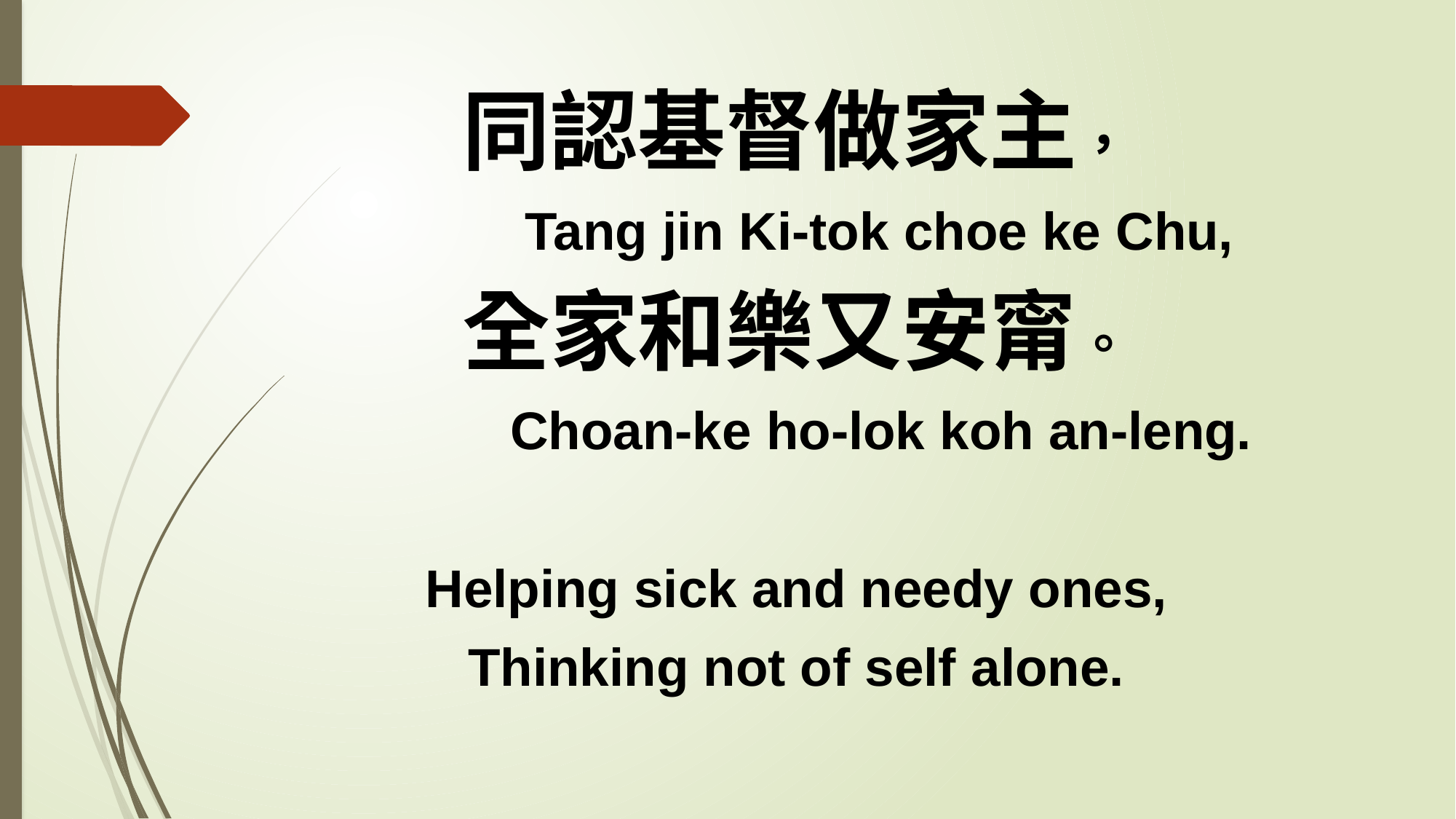

同認基督做家主，
                   Tang jin Ki-tok choe ke Chu,
全家和樂又安甯。
                  Choan-ke ho-lok koh an-leng.

Helping sick and needy ones,
Thinking not of self alone.